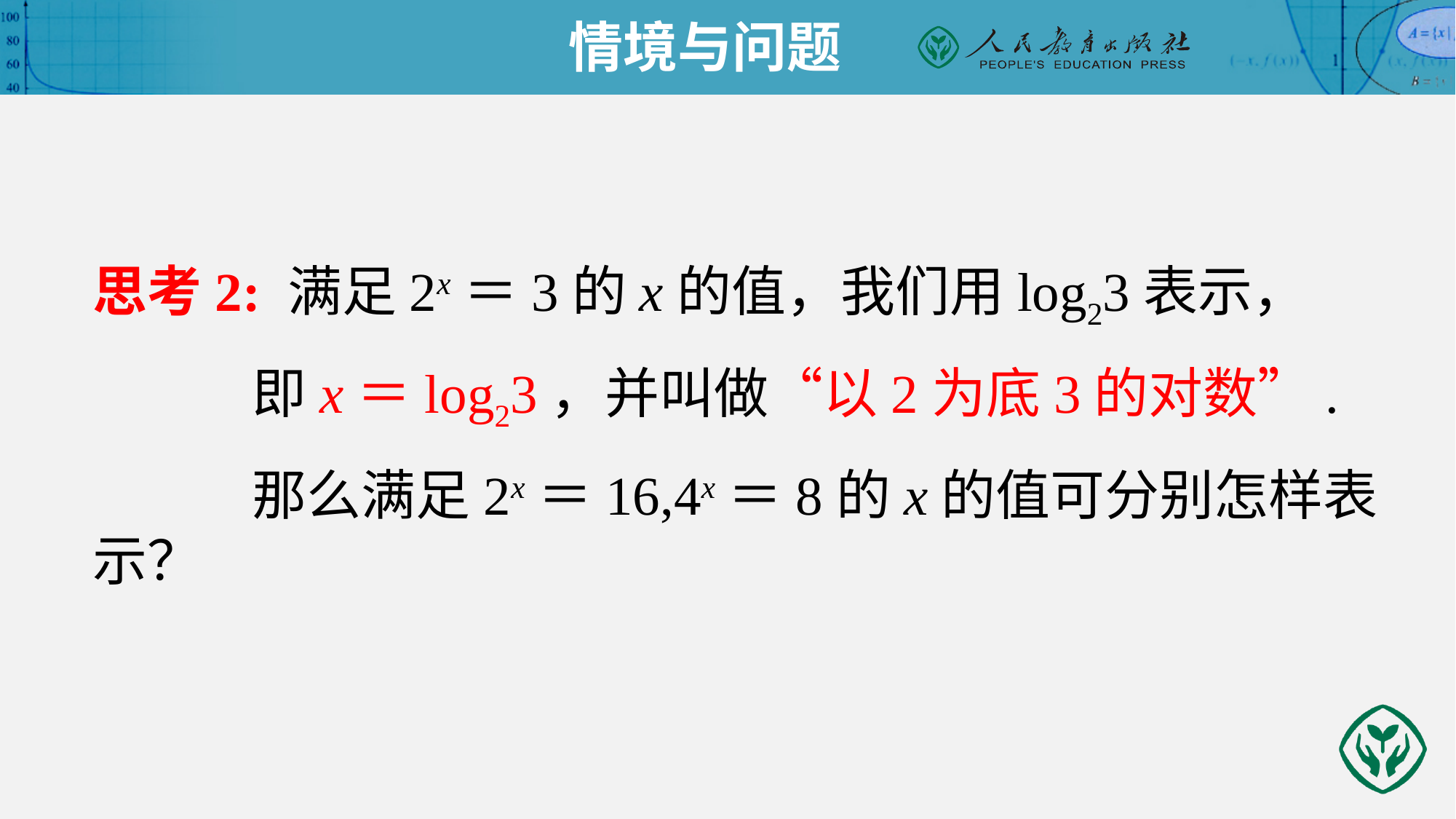

情境与问题
思考2: 满足2x＝3的x的值，我们用log23表示，
            即x＝log23，并叫做“以2为底3的对数”.
            那么满足2x＝16,4x＝8的x的值可分别怎样表示？